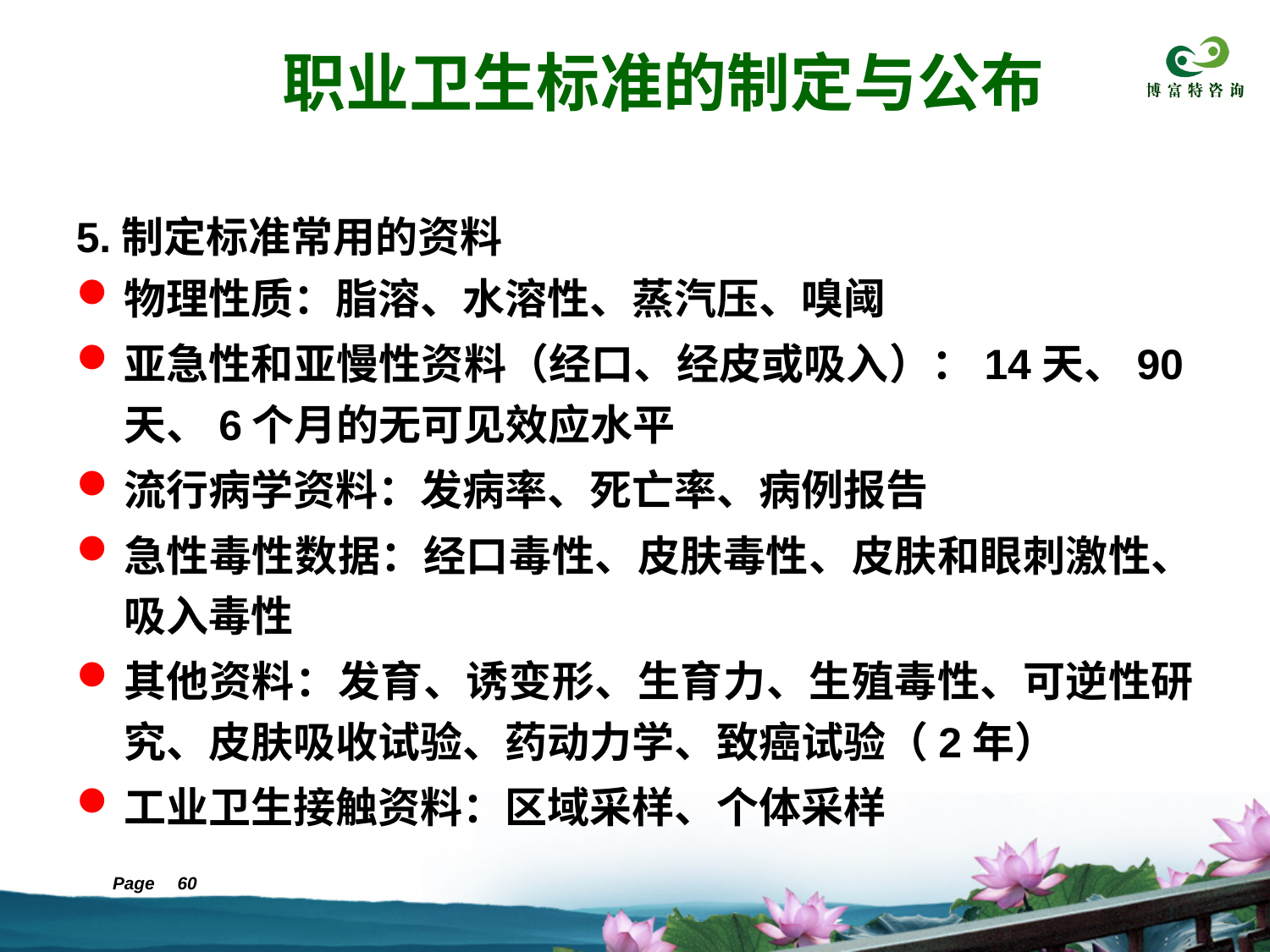

职业卫生标准的制定与公布
# 5.制定标准常用的资料
物理性质：脂溶、水溶性、蒸汽压、嗅阈
亚急性和亚慢性资料（经口、经皮或吸入）：14天、90天、6个月的无可见效应水平
流行病学资料：发病率、死亡率、病例报告
急性毒性数据：经口毒性、皮肤毒性、皮肤和眼刺激性、吸入毒性
其他资料：发育、诱变形、生育力、生殖毒性、可逆性研究、皮肤吸收试验、药动力学、致癌试验（2年）
工业卫生接触资料：区域采样、个体采样